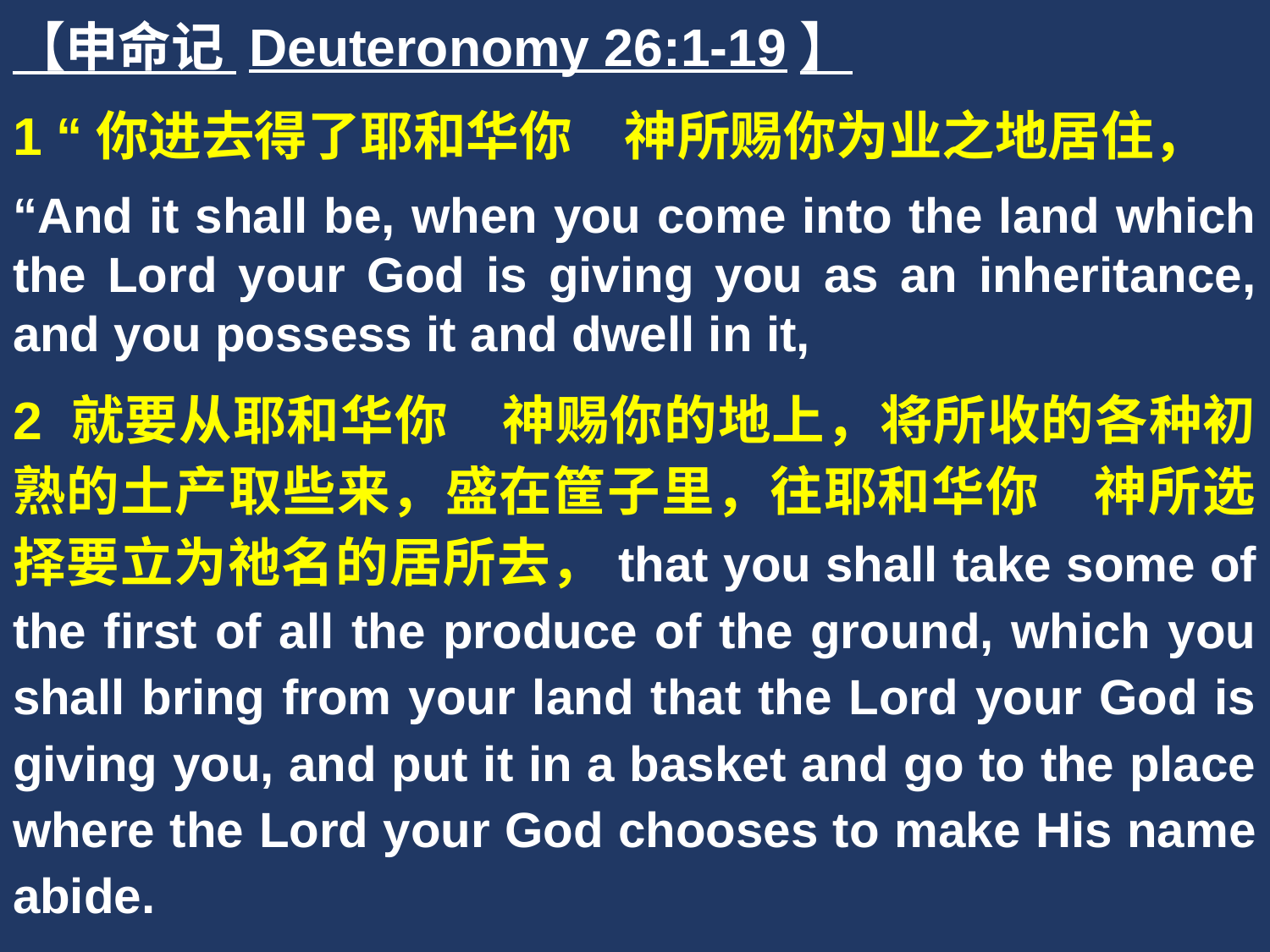

【申命记 Deuteronomy 26:1-19】
1 “你进去得了耶和华你　神所赐你为业之地居住，
“And it shall be, when you come into the land which the Lord your God is giving you as an inheritance, and you possess it and dwell in it,
2 就要从耶和华你　神赐你的地上，将所收的各种初熟的土产取些来，盛在筐子里，往耶和华你　神所选择要立为祂名的居所去，that you shall take some of the first of all the produce of the ground, which you shall bring from your land that the Lord your God is giving you, and put it in a basket and go to the place where the Lord your God chooses to make His name abide.